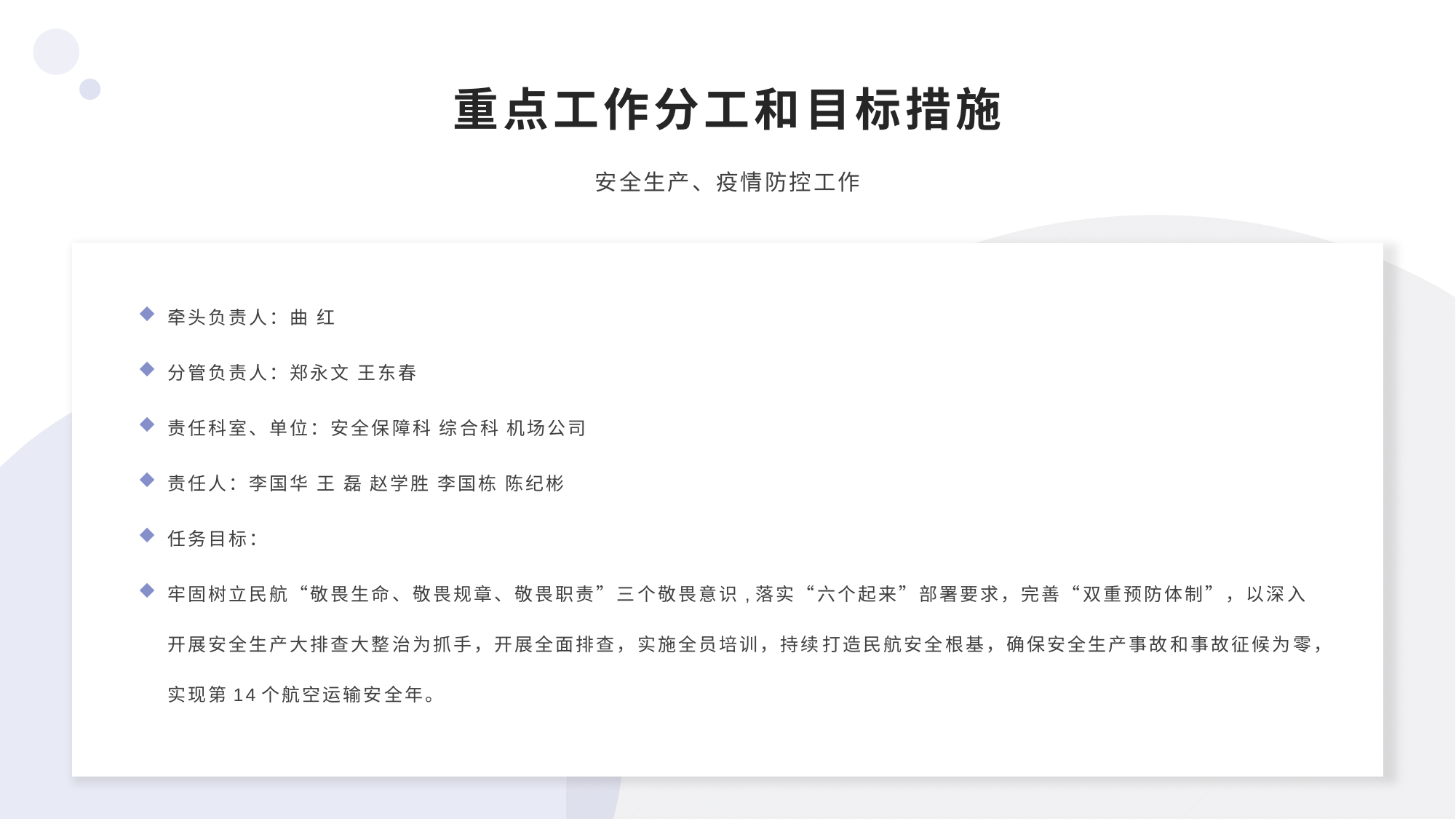

重点工作分工和目标措施

安全生产、疫情防控工作

牵头负责人：曲 红
分管负责人：郑永文 王东春
责任科室、单位：安全保障科 综合科 机场公司
责任人：李国华 王 磊 赵学胜 李国栋 陈纪彬
任务目标：
牢固树立民航“敬畏生命、敬畏规章、敬畏职责”三个敬畏意识,落实“六个起来”部署要求，完善“双重预防体制”，以深入开展安全生产大排查大整治为抓手，开展全面排查，实施全员培训，持续打造民航安全根基，确保安全生产事故和事故征候为零，实现第14个航空运输安全年。